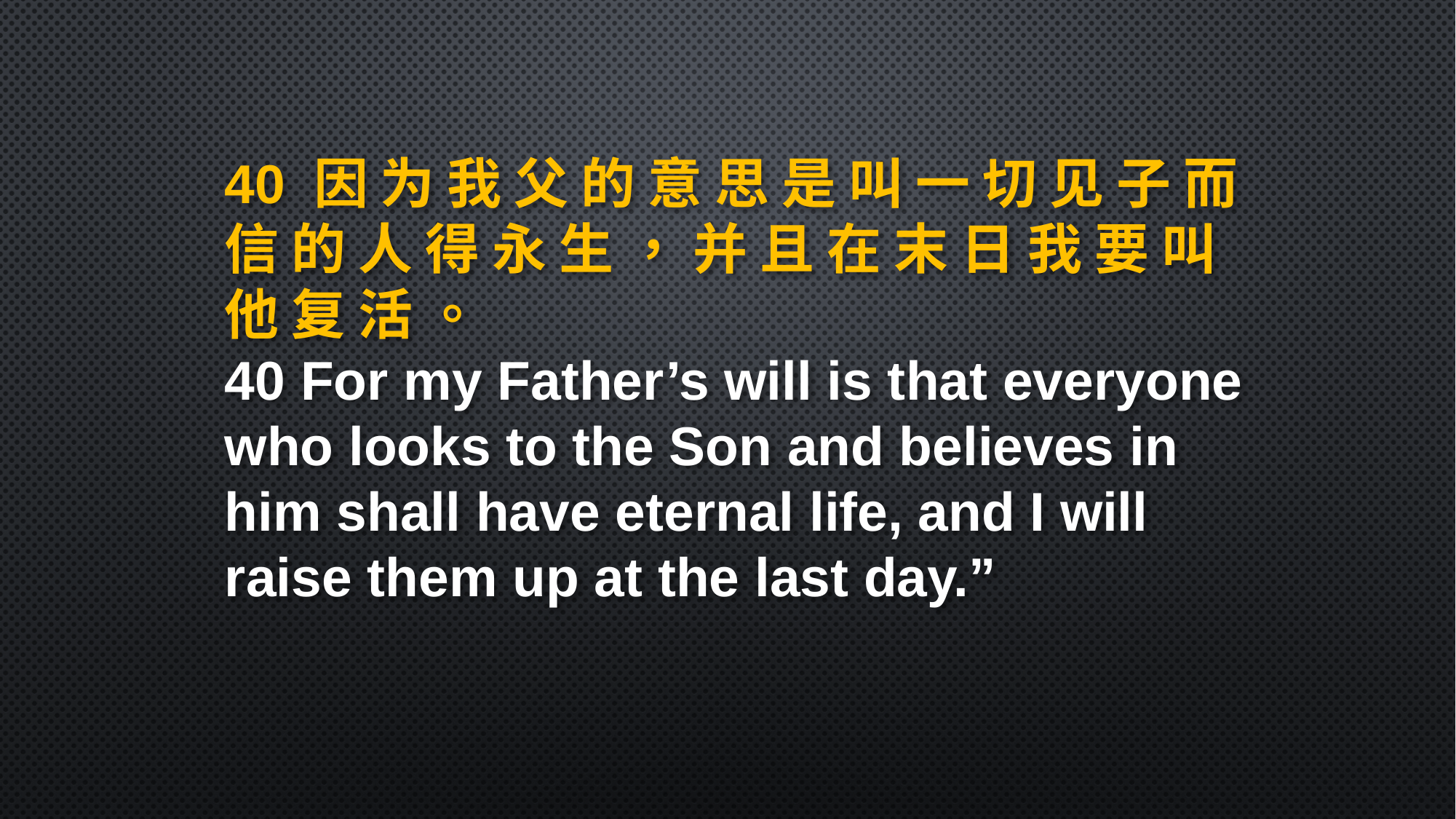

40 因 为 我 父 的 意 思 是 叫 一 切 见 子 而 信 的 人 得 永 生 ， 并 且 在 末 日 我 要 叫 他 复 活 。
40 For my Father’s will is that everyone who looks to the Son and believes in him shall have eternal life, and I will raise them up at the last day.”